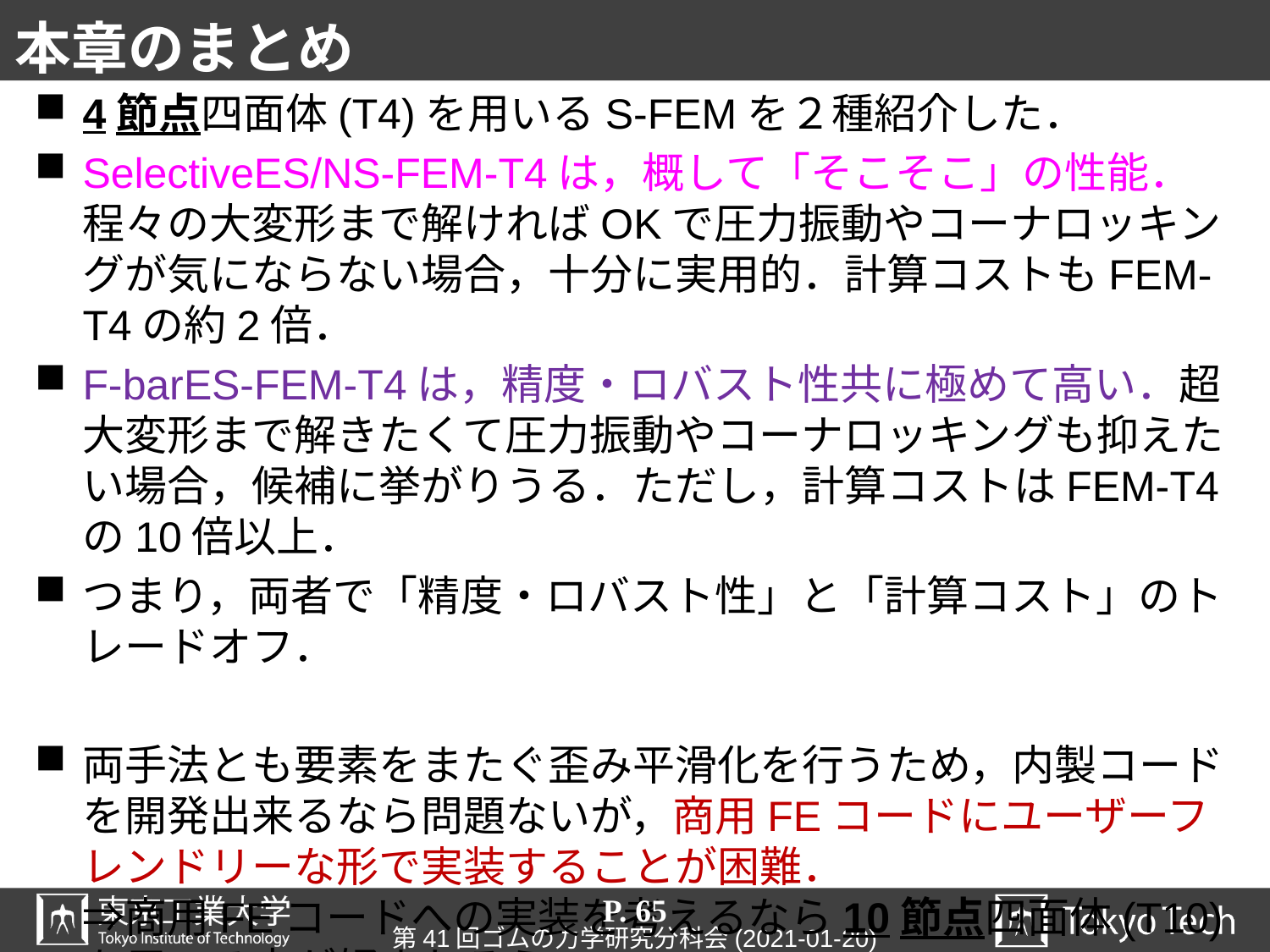

# 本章のまとめ
4節点四面体(T4)を用いるS-FEMを２種紹介した．
SelectiveES/NS-FEM-T4は，概して「そこそこ」の性能．程々の大変形まで解ければOKで圧力振動やコーナロッキングが気にならない場合，十分に実用的．計算コストもFEM-T4の約2倍．
F-barES-FEM-T4は，精度・ロバスト性共に極めて高い．超大変形まで解きたくて圧力振動やコーナロッキングも抑えたい場合，候補に挙がりうる．ただし，計算コストはFEM-T4の10倍以上．
つまり，両者で「精度・ロバスト性」と「計算コスト」のトレードオフ．

両手法とも要素をまたぐ歪み平滑化を行うため，内製コードを開発出来るなら問題ないが，商用FEコードにユーザーフレンドリーな形で実装することが困難．
⇒商用FEコードへの実装を考えるなら10節点四面体(T10)を用いる方が好まれそう．

P. 65